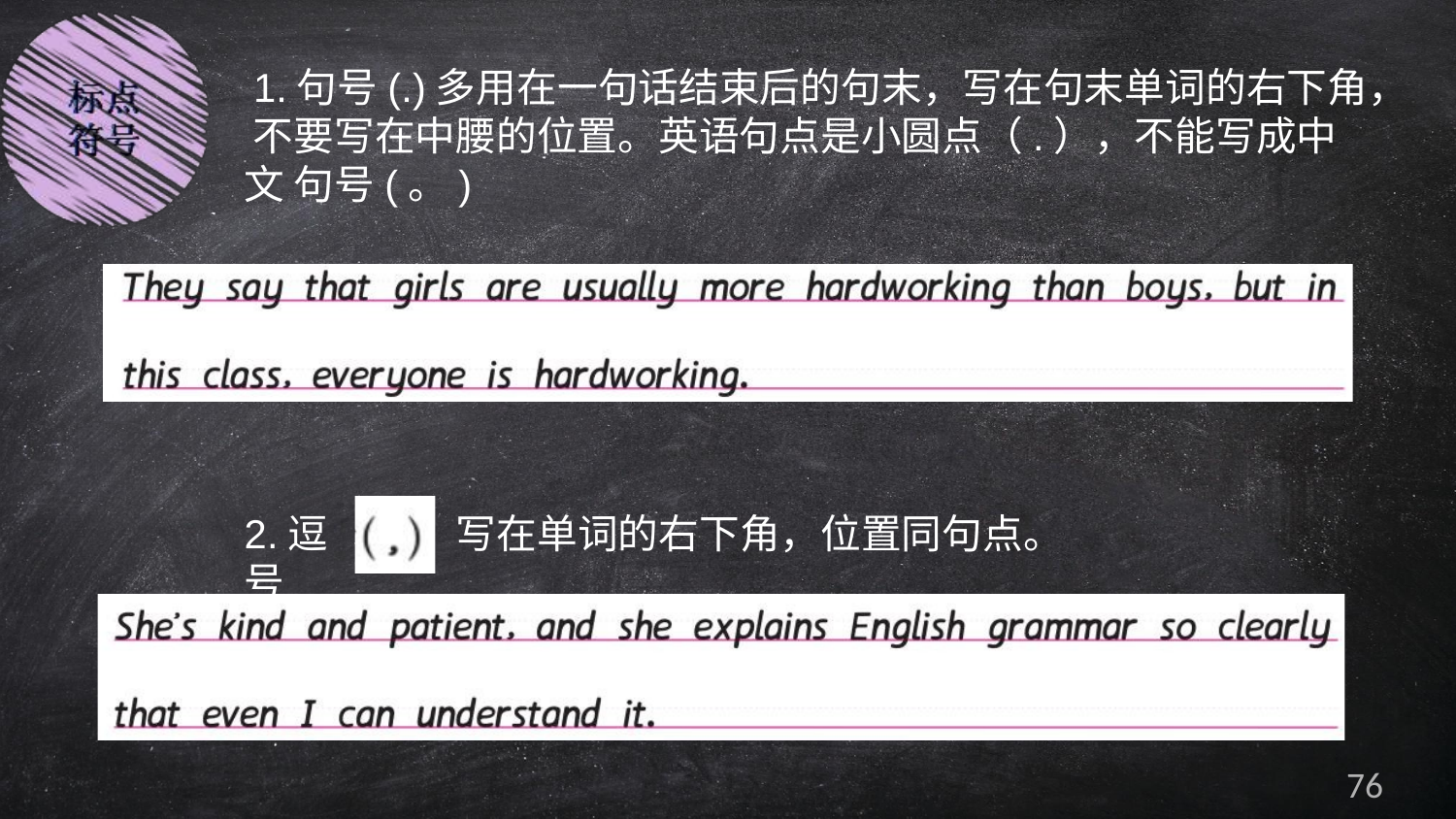

# 1.句号(.)多用在一句话结束后的句末，写在句末单词的右下角， 不要写在中腰的位置。英语句点是小圆点（.），不能写成中文 句号(。)

2.逗号
写在单词的右下角，位置同句点。

76